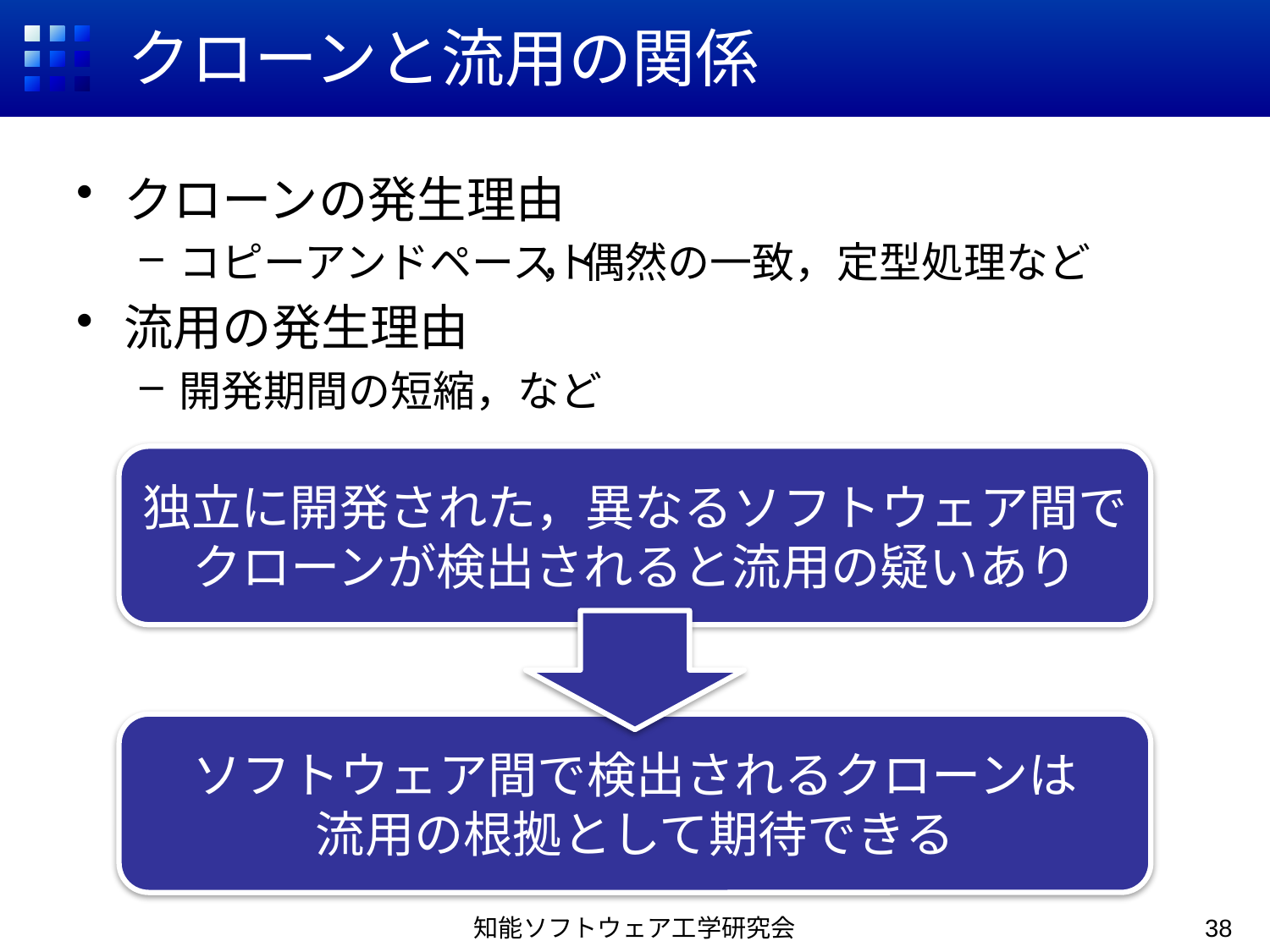

# クローンと流用の関係

，偶然の一致，定型処理など

クローンの発生理由
コピーアンドペースト
流用の発生理由
開発期間の短縮，など
独立に開発された，異なるソフトウェア間で
クローンが検出されると流用の疑いあり

ソフトウェア間で検出されるクローンは
流用の根拠として期待できる
知能ソフトウェア工学研究会
38